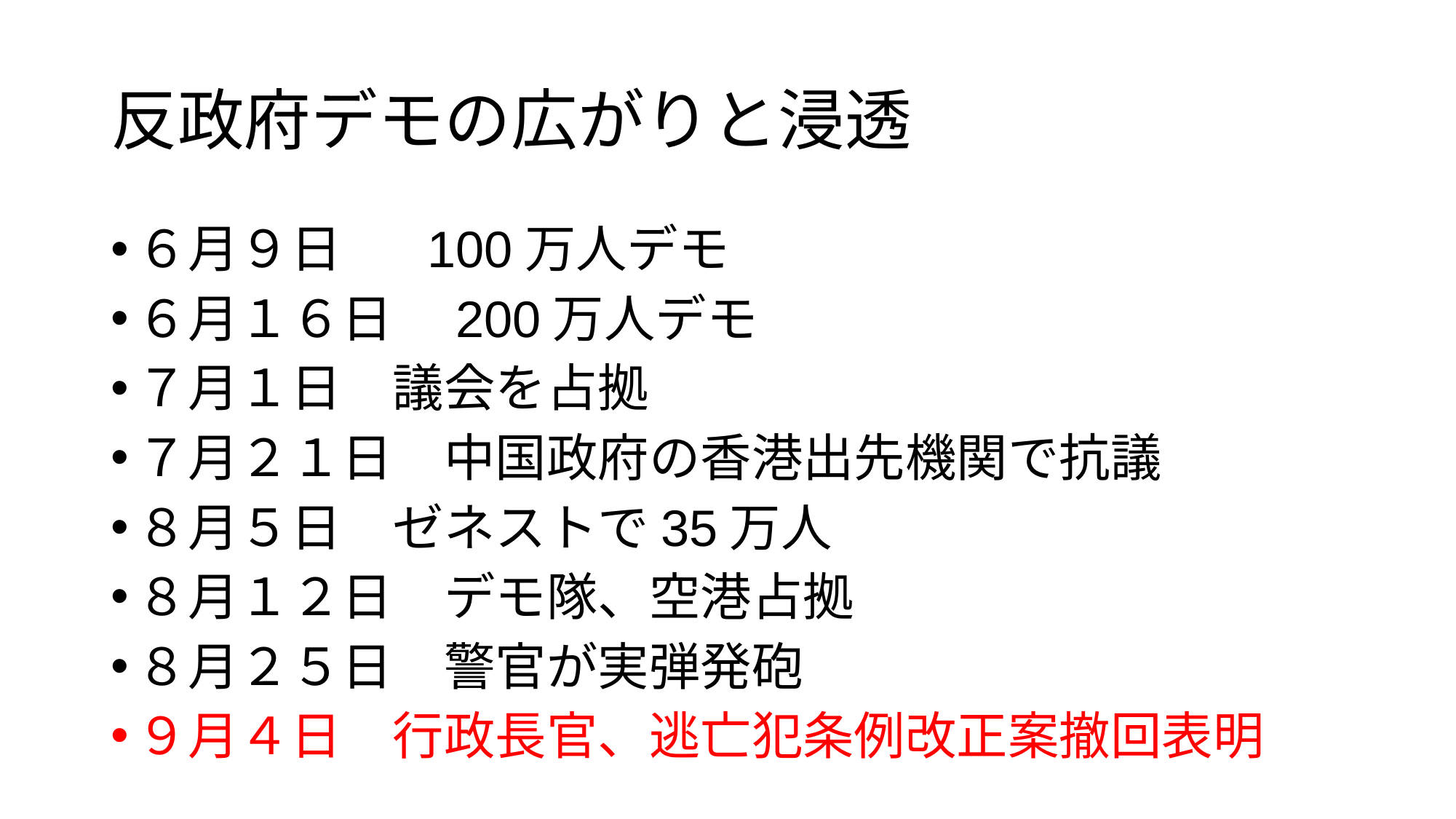

# 反政府デモの広がりと浸透
６月９日　  100万人デモ
６月１６日　200万人デモ
７月１日　議会を占拠
７月２１日　中国政府の香港出先機関で抗議
８月５日　ゼネストで35万人
８月１２日　デモ隊、空港占拠
８月２５日　警官が実弾発砲
９月４日　行政長官、逃亡犯条例改正案撤回表明